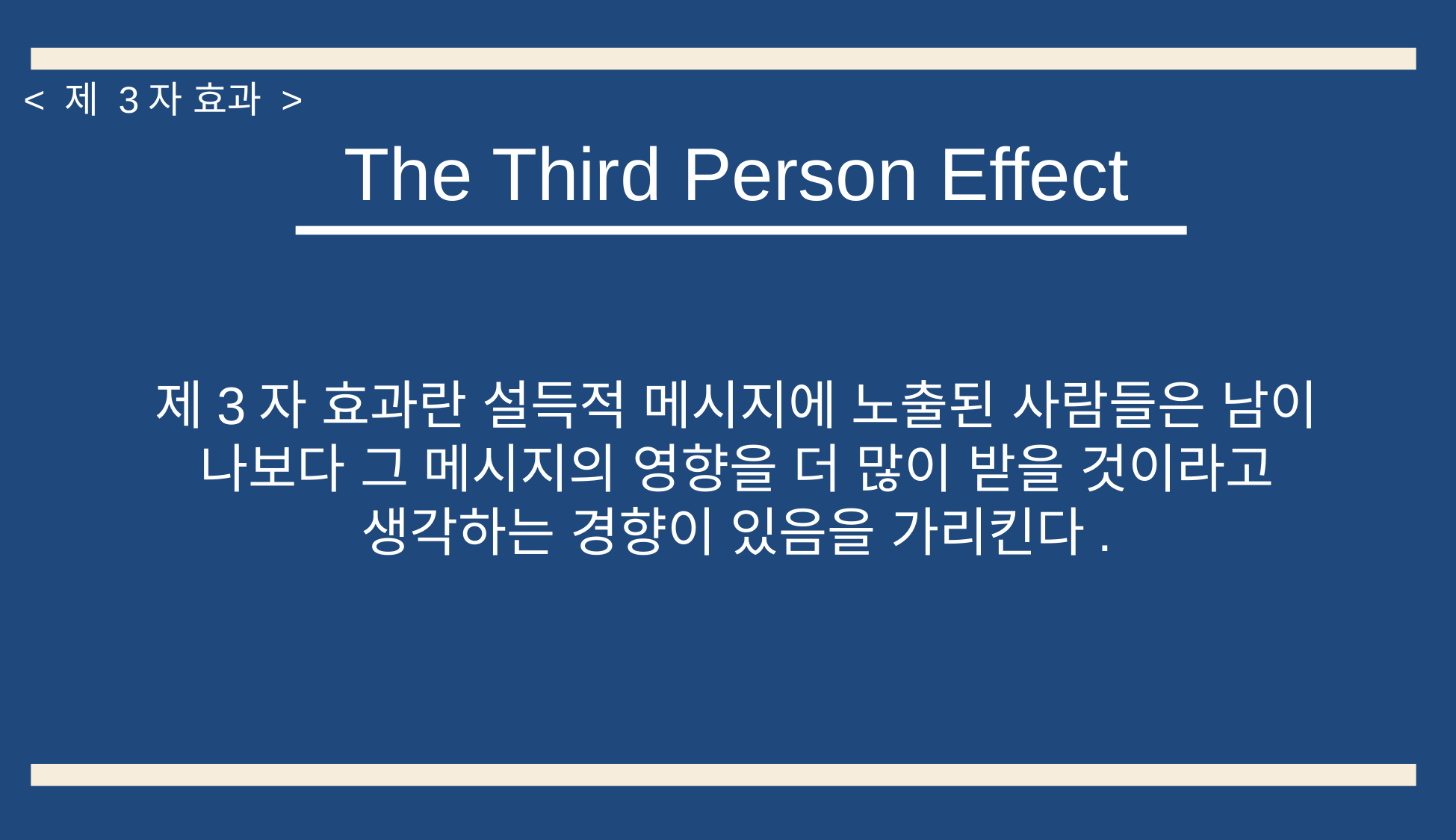

< 제 3자 효과 >
The Third Person Effect

제3자 효과란 설득적 메시지에 노출된 사람들은 남이 나보다 그 메시지의 영향을 더 많이 받을 것이라고 생각하는 경향이 있음을 가리킨다.